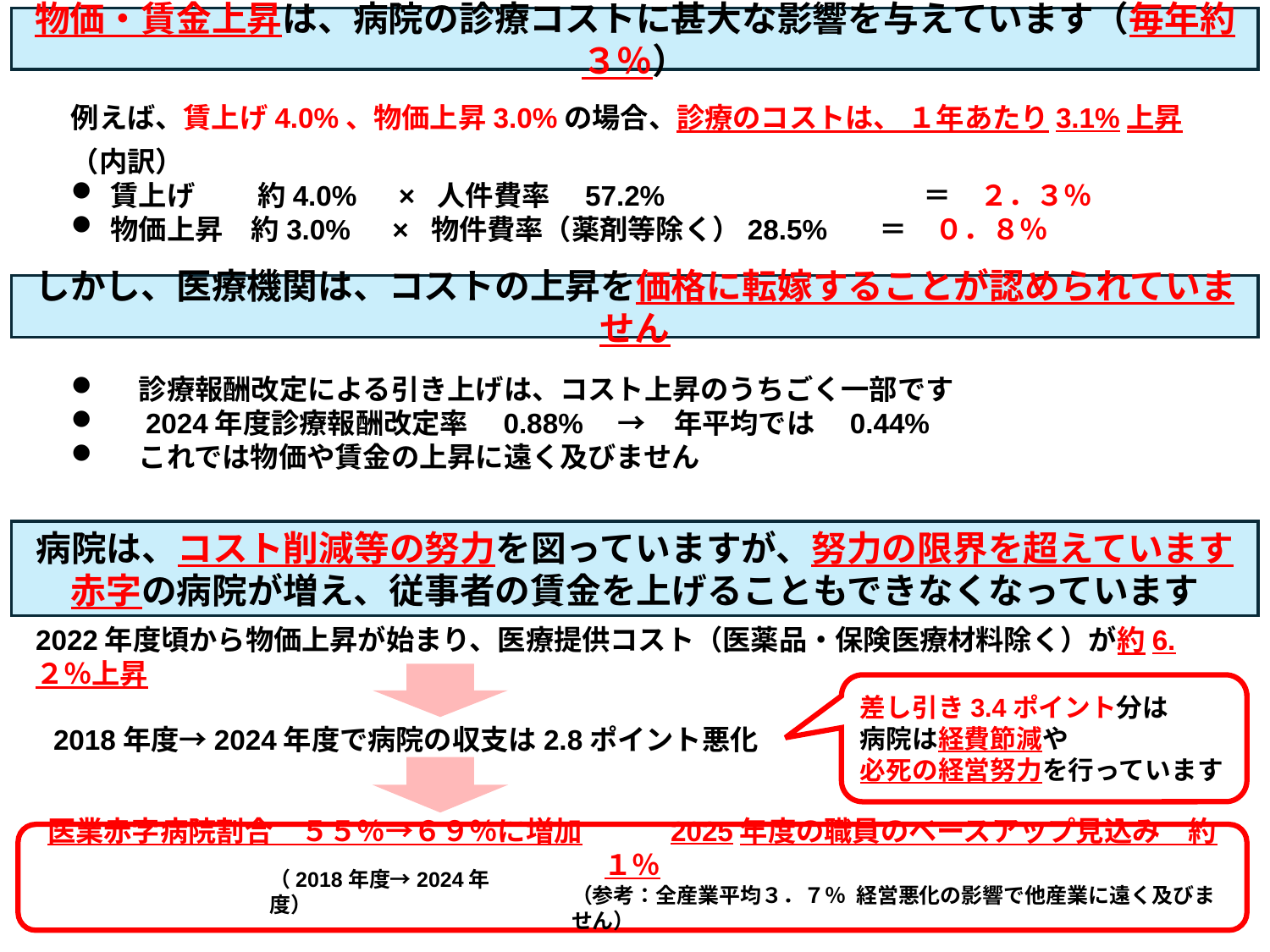

物価・賃金上昇は、病院の診療コストに甚大な影響を与えています（毎年約３％）
例えば、賃上げ4.0%、物価上昇3.0%の場合、診療のコストは、 １年あたり3.1%上昇
（内訳）
賃上げ　 　約4.0%　×  人件費率　57.2%　　　　　	        ＝　２．３％
物価上昇　約3.0%　×  物件費率（薬剤等除く）28.5%　	 ＝　０．８％
しかし、医療機関は、コストの上昇を価格に転嫁することが認められていません
　診療報酬改定による引き上げは、コスト上昇のうちごく一部です
　2024年度診療報酬改定率　0.88%　→　年平均では　0.44%
　これでは物価や賃金の上昇に遠く及びません
病院は、コスト削減等の努力を図っていますが、努力の限界を超えています
赤字の病院が増え、従事者の賃金を上げることもできなくなっています
2022年度頃から物価上昇が始まり、医療提供コスト（医薬品・保険医療材料除く）が約6.２％上昇

差し引き3.4ポイント分は
病院は経費節減や
必死の経営努力を行っています
2018年度→2024年度で病院の収支は2.8ポイント悪化

医業赤字病院割合　５５％→６９％に増加　　　2025年度の職員のベースアップ見込み　約１％

（2018年度→2024年度）
（参考：全産業平均３．７％  経営悪化の影響で他産業に遠く及びません）